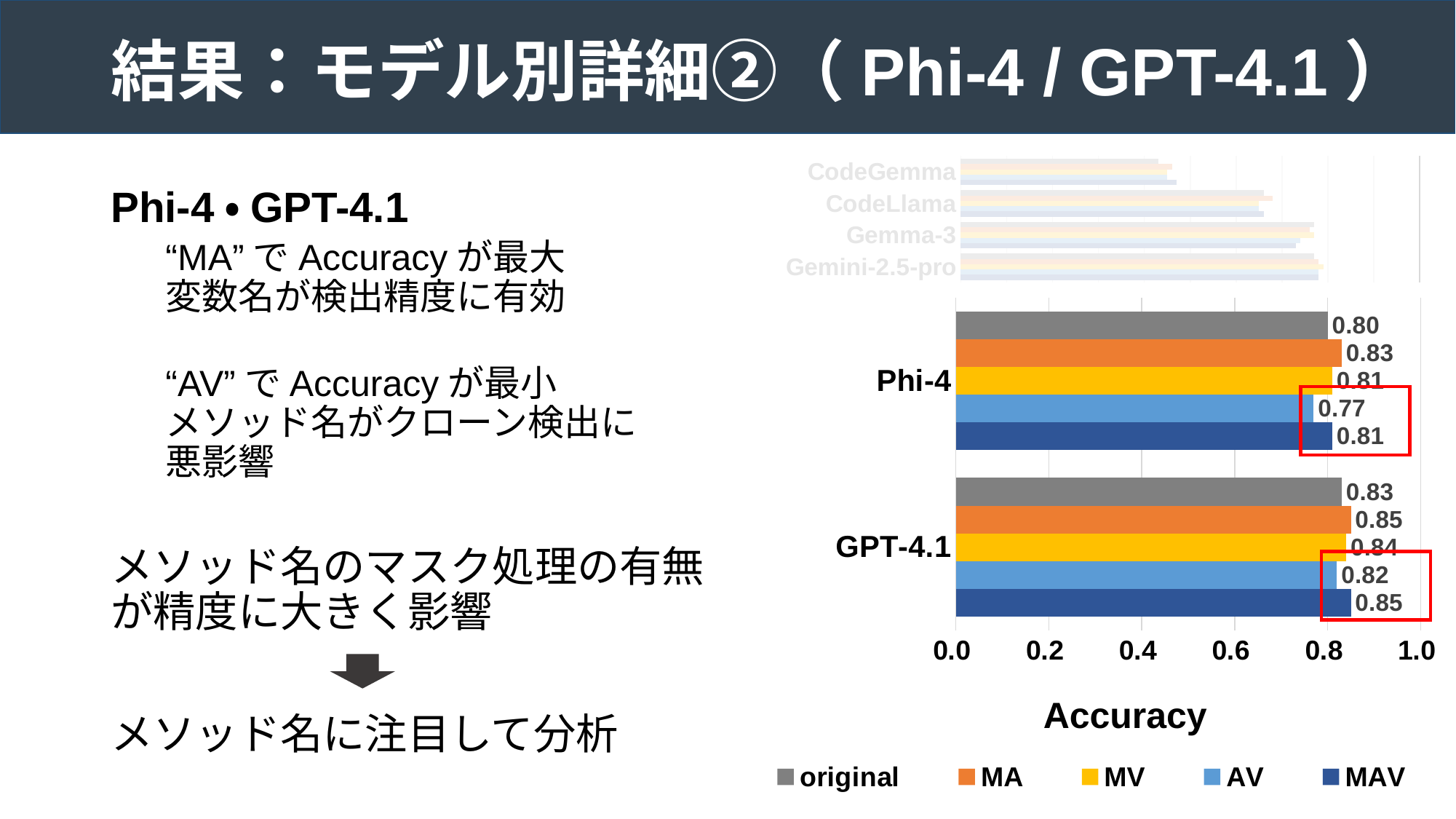

結果：モデル別詳細②（Phi-4 / GPT-4.1）

### Chart

| Category | all mask | AV mask | MV mask | MA mask | no mask |
|---|---|---|---|---|---|
| Gemini-2.5-pro | 0.78 | 0.78 | 0.79 | 0.78 | 0.77 |
| Gemma-3 | 0.73 | 0.74 | 0.77 | 0.76 | 0.77 |
| CodeLlama | 0.66 | 0.65 | 0.65 | 0.68 | 0.66 |
| CodeGemma | 0.47 | 0.45 | 0.45 | 0.46 | 0.43 |
Phi-4・GPT-4.1
“MA”でAccuracyが最大
変数名が検出精度に有効

“AV”でAccuracyが最小
メソッド名がクローン検出に
悪影響

メソッド名のマスク処理の有無が精度に大きく影響

メソッド名に注目して分析

### Chart

| Category | MAV | AV | MV | MA | original |
|---|---|---|---|---|---|
| GPT-4.1 | 0.85 | 0.82 | 0.84 | 0.85 | 0.83 |
| Phi-4 | 0.81 | 0.77 | 0.81 | 0.83 | 0.8 |

Accuracy